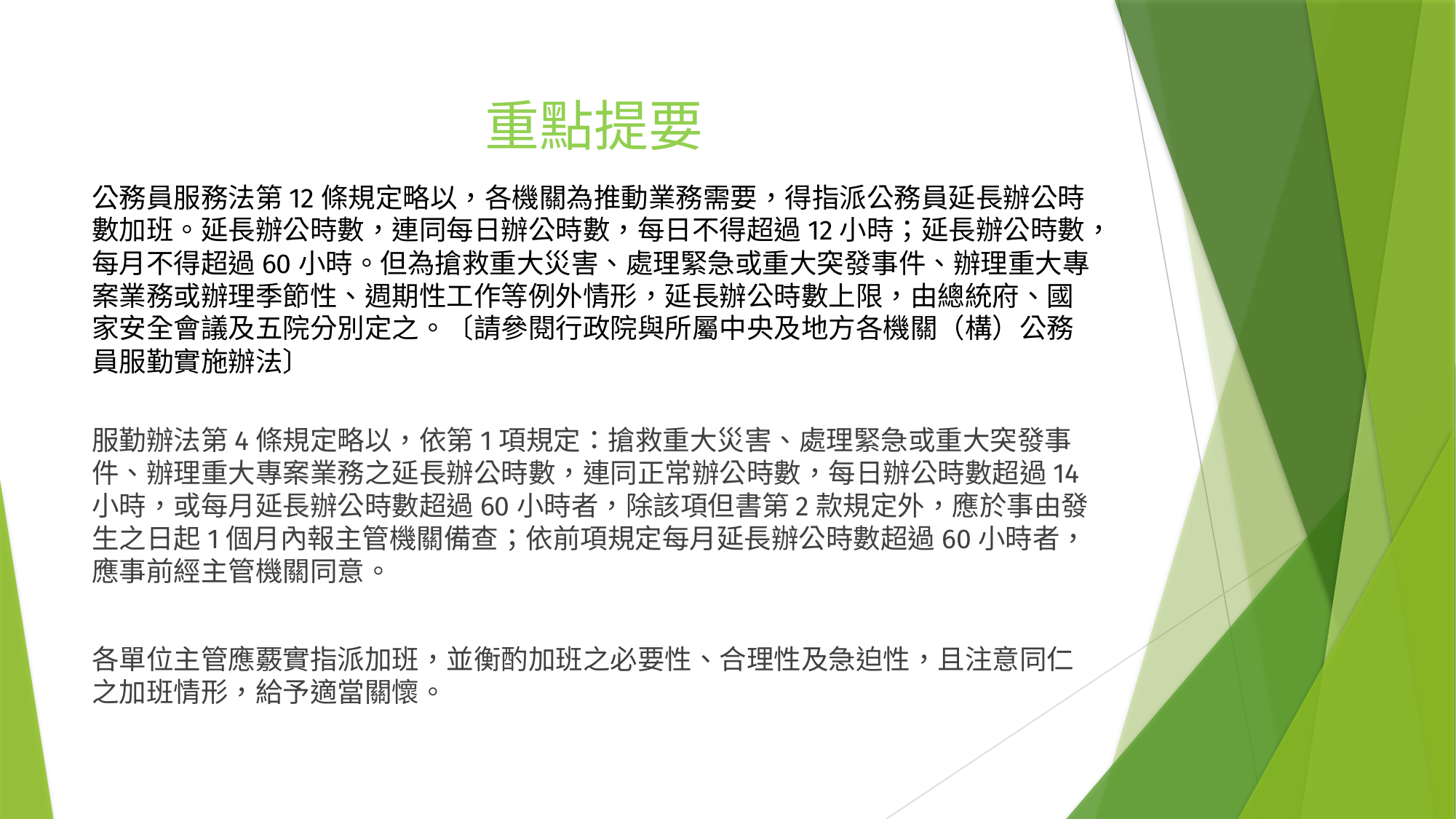

重點提要
# 公務員服務法第12條規定略以，各機關為推動業務需要，得指派公務員延長辦公時數加班。延長辦公時數，連同每日辦公時數，每日不得超過12小時；延長辦公時數，每月不得超過60小時。但為搶救重大災害、處理緊急或重大突發事件、辦理重大專案業務或辦理季節性、週期性工作等例外情形，延長辦公時數上限，由總統府、國家安全會議及五院分別定之。〔請參閱行政院與所屬中央及地方各機關（構）公務員服勤實施辦法〕
服勤辦法第4條規定略以，依第1項規定：搶救重大災害、處理緊急或重大突發事件、辦理重大專案業務之延長辦公時數，連同正常辦公時數，每日辦公時數超過14小時，或每月延長辦公時數超過60小時者，除該項但書第2款規定外，應於事由發生之日起1個月內報主管機關備查；依前項規定每月延長辦公時數超過60小時者，應事前經主管機關同意。
各單位主管應覈實指派加班，並衡酌加班之必要性、合理性及急迫性，且注意同仁之加班情形，給予適當關懷。